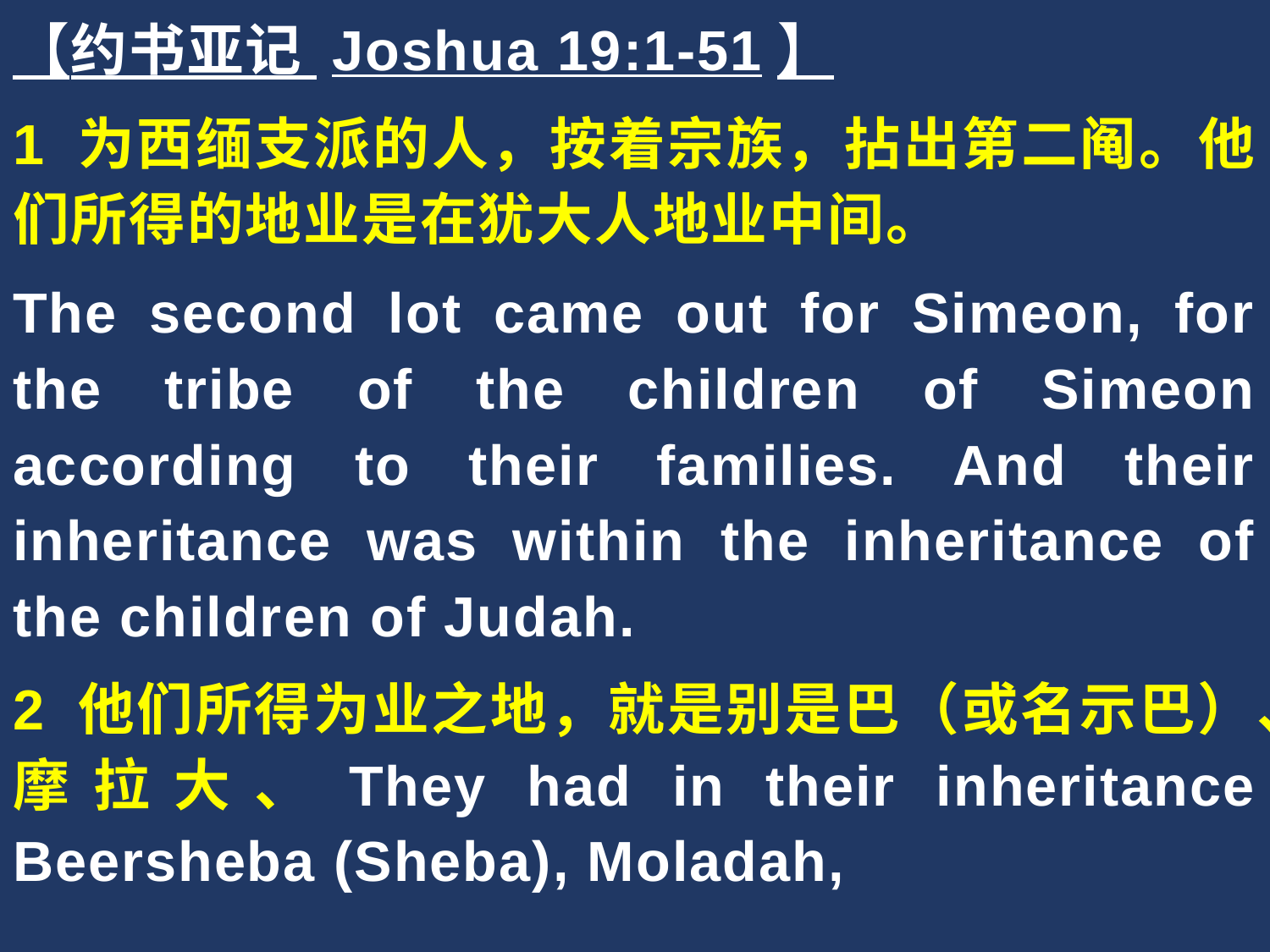

【约书亚记 Joshua 19:1-51】
1 为西缅支派的人，按着宗族，拈出第二阄。他们所得的地业是在犹大人地业中间。
The second lot came out for Simeon, for the tribe of the children of Simeon according to their families. And their inheritance was within the inheritance of the children of Judah.
2 他们所得为业之地，就是别是巴（或名示巴）、摩拉大、They had in their inheritance Beersheba (Sheba), Moladah,